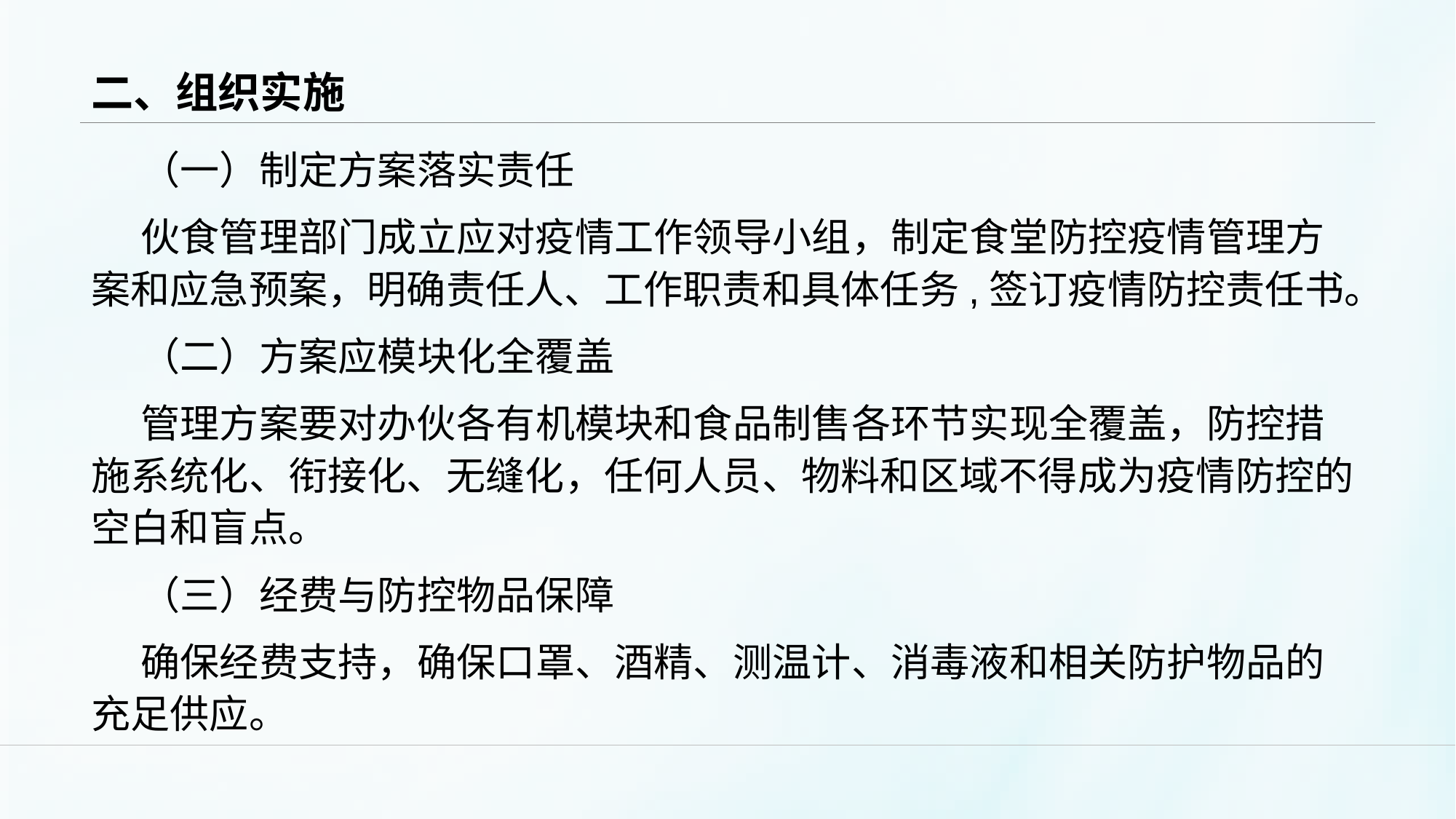

# 二、组织实施
（一）制定方案落实责任
伙食管理部门成立应对疫情工作领导小组，制定食堂防控疫情管理方案和应急预案，明确责任人、工作职责和具体任务,签订疫情防控责任书。
（二）方案应模块化全覆盖
管理方案要对办伙各有机模块和食品制售各环节实现全覆盖，防控措施系统化、衔接化、无缝化，任何人员、物料和区域不得成为疫情防控的空白和盲点。
（三）经费与防控物品保障
确保经费支持，确保口罩、酒精、测温计、消毒液和相关防护物品的充足供应。